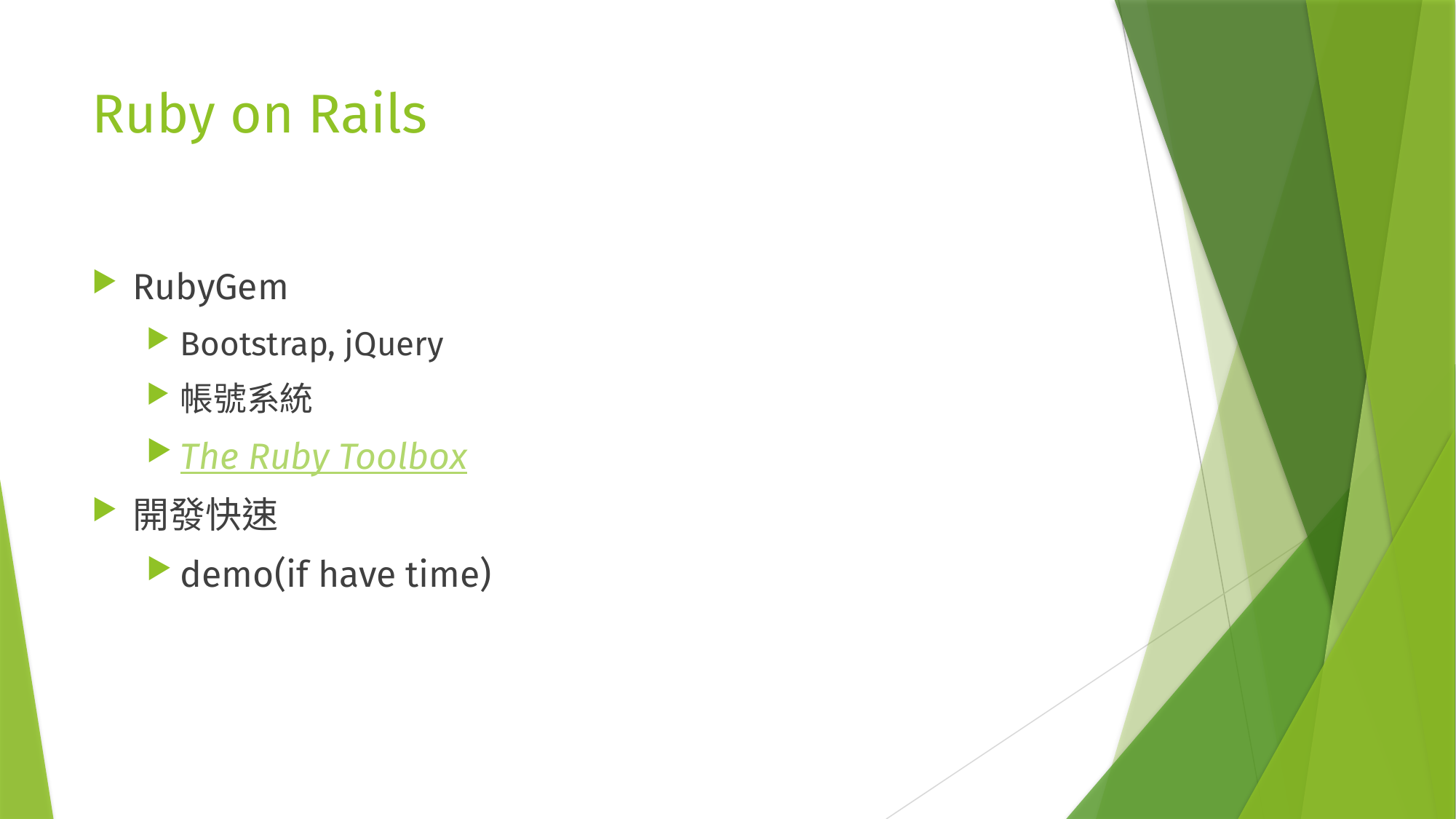

# Ruby on Rails
RubyGem
Bootstrap, jQuery
帳號系統
The Ruby Toolbox
開發快速
demo(if have time)